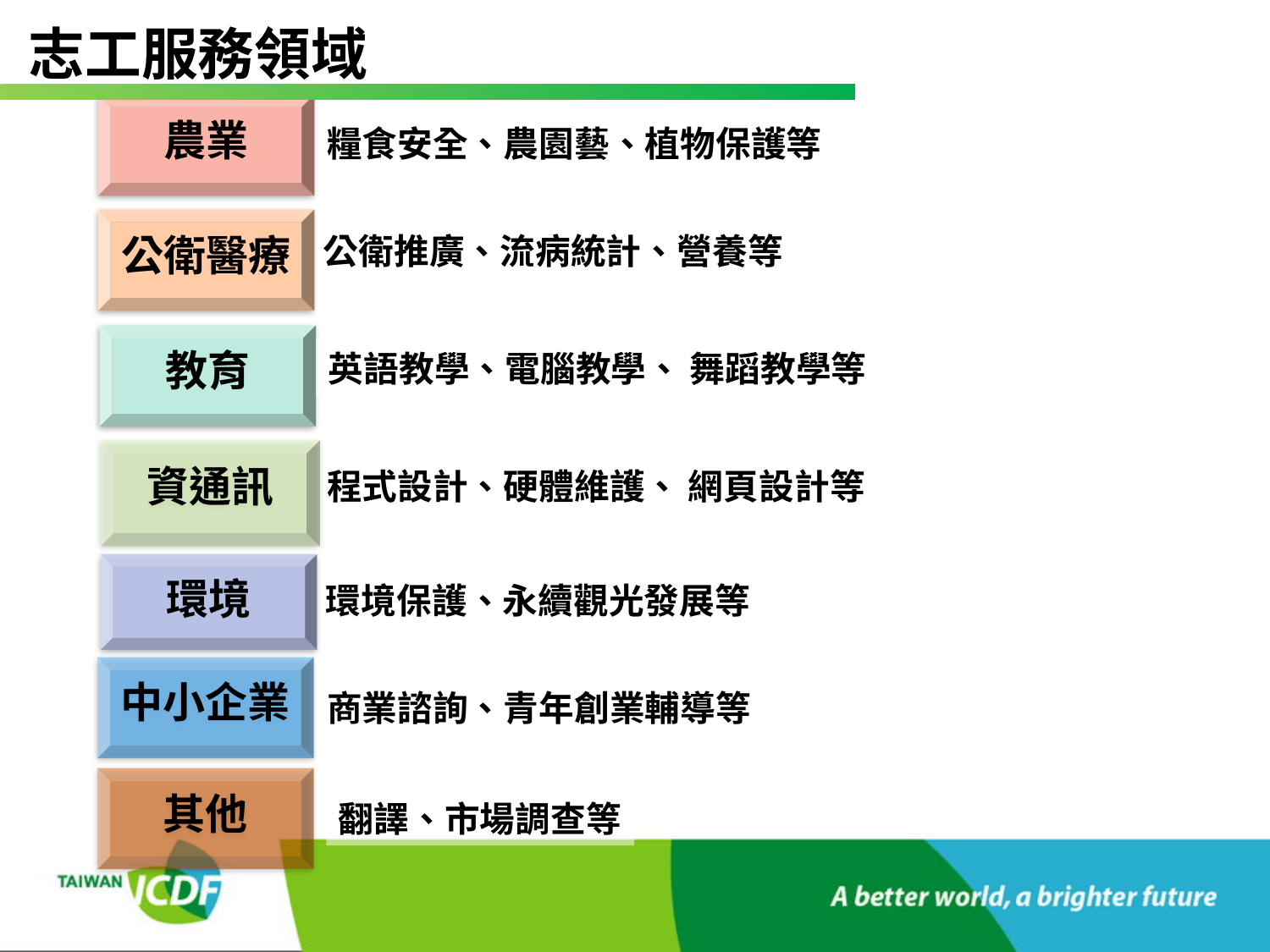

志工服務領域

農業
公衛推廣、流病統計、營養等
糧食安全、農園藝、植物保護等
公衛醫療
教育
程式設計、硬體維護、 網頁設計等
英語教學、電腦教學、 舞蹈教學等
中小企業
資通訊
環境保護、永續觀光發展等
其他
翻譯、市場調查等
環境
商業諮詢、青年創業輔導等